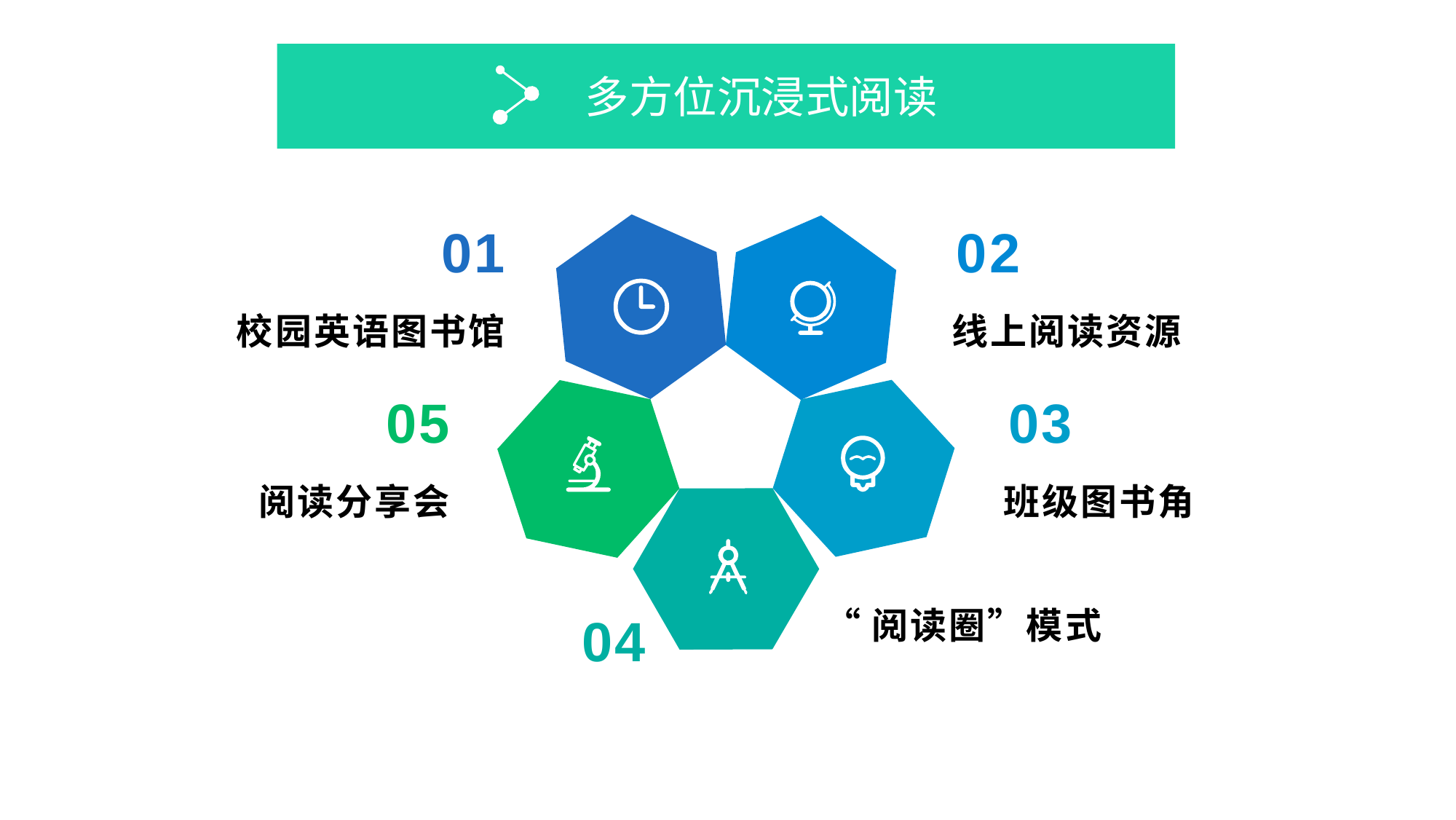

多方位沉浸式阅读

01
02

校园英语图书馆
线上阅读资源
05
03

阅读分享会
班级图书角

“阅读圈”模式
04